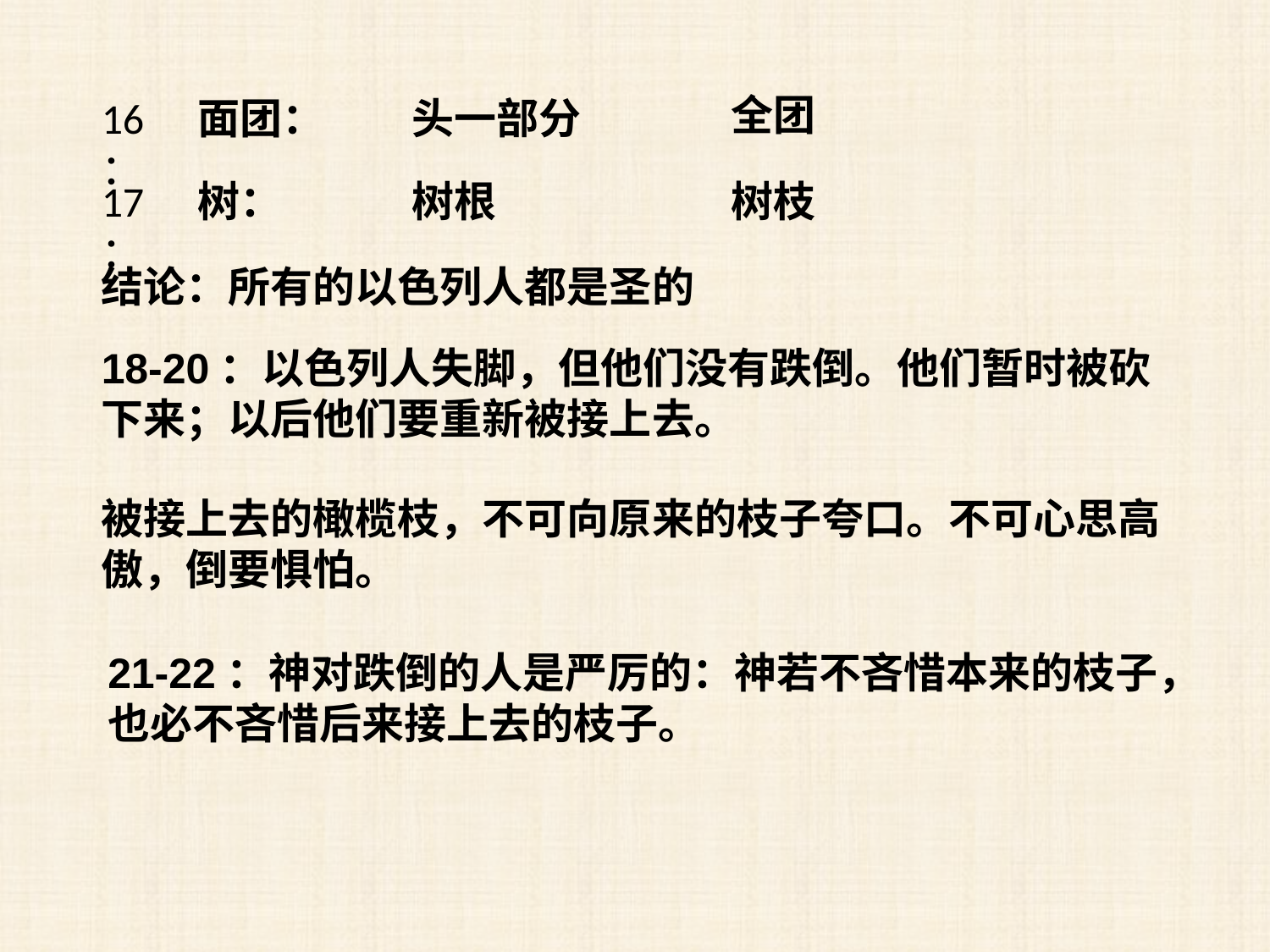

全团
16：
面团：
头一部分
17：
树：
树根
树枝
结论：所有的以色列人都是圣的
18-20：以色列人失脚，但他们没有跌倒。他们暂时被砍下来；以后他们要重新被接上去。
被接上去的橄榄枝，不可向原来的枝子夸口。不可心思高傲，倒要惧怕。
21-22：神对跌倒的人是严厉的：神若不吝惜本来的枝子，也必不吝惜后来接上去的枝子。